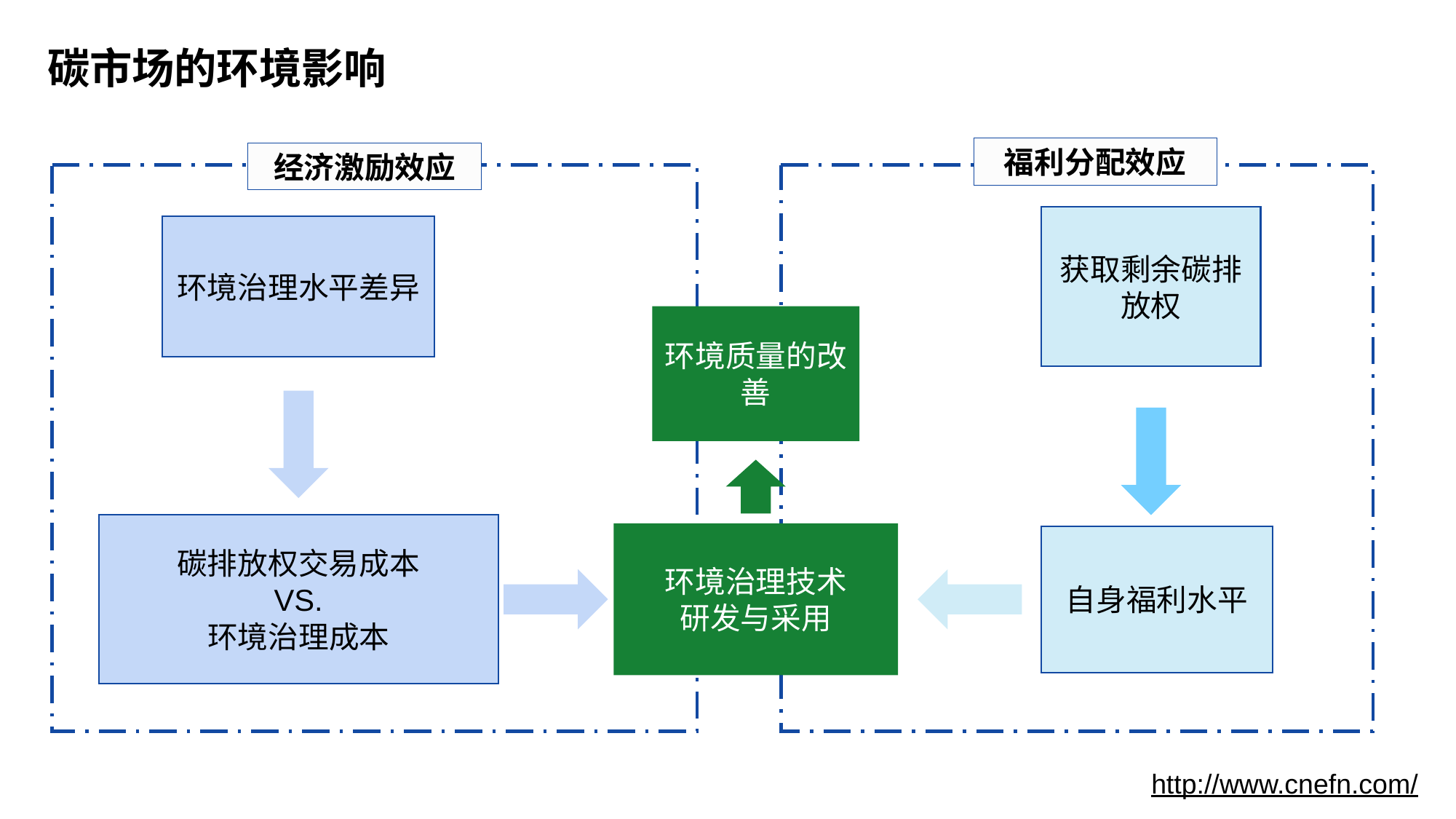

# 碳市场的环境影响
福利分配效应
经济激励效应

获取剩余碳排放权
环境治理水平差异
环境质量的改善

碳排放权交易成本
VS.
环境治理成本
环境治理技术
研发与采用
自身福利水平